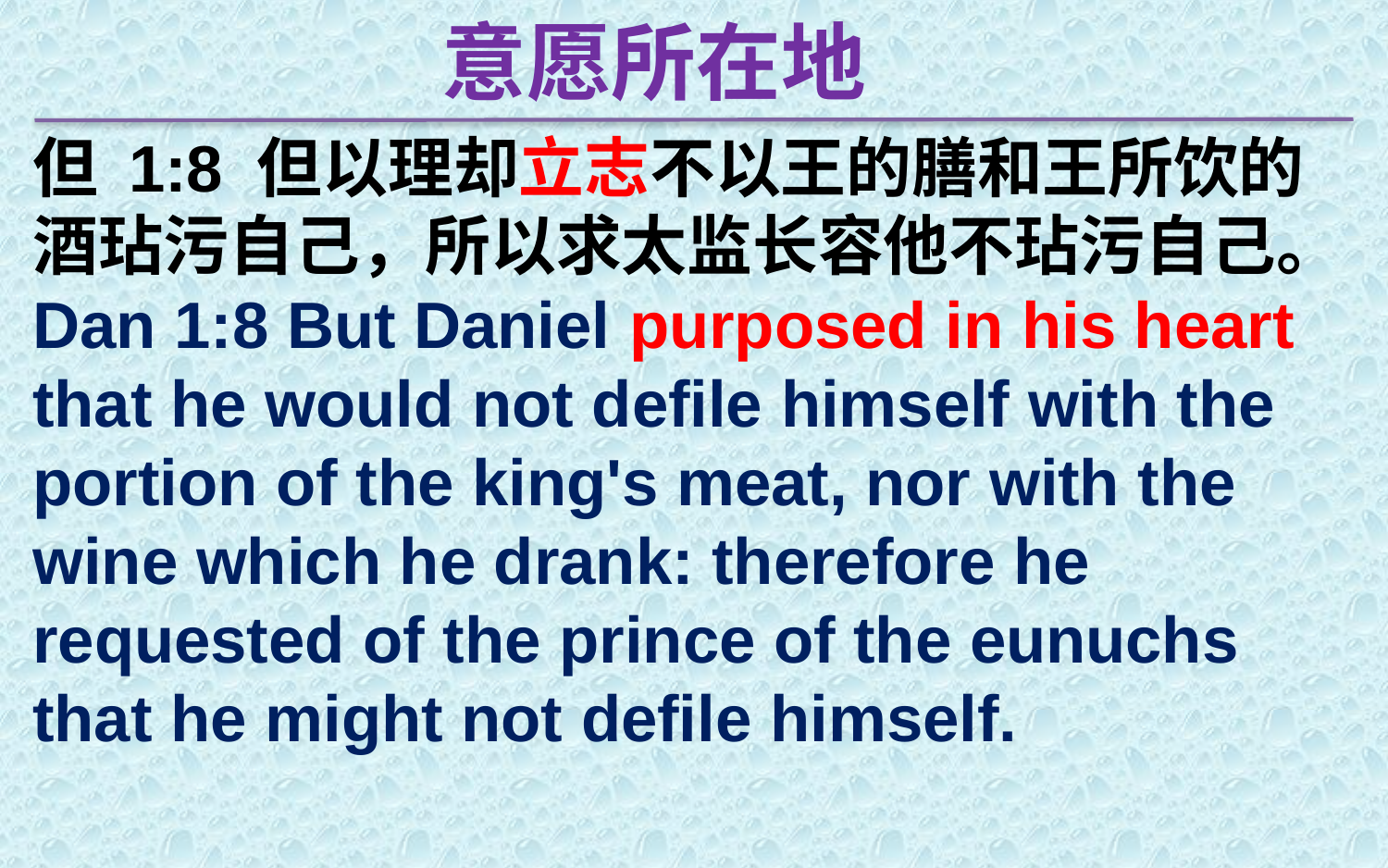

意愿所在地
但 1:8 但以理却立志不以王的膳和王所饮的酒玷污自己，所以求太监长容他不玷污自己。 Dan 1:8 But Daniel purposed in his heart that he would not defile himself with the portion of the king's meat, nor with the wine which he drank: therefore he requested of the prince of the eunuchs that he might not defile himself.